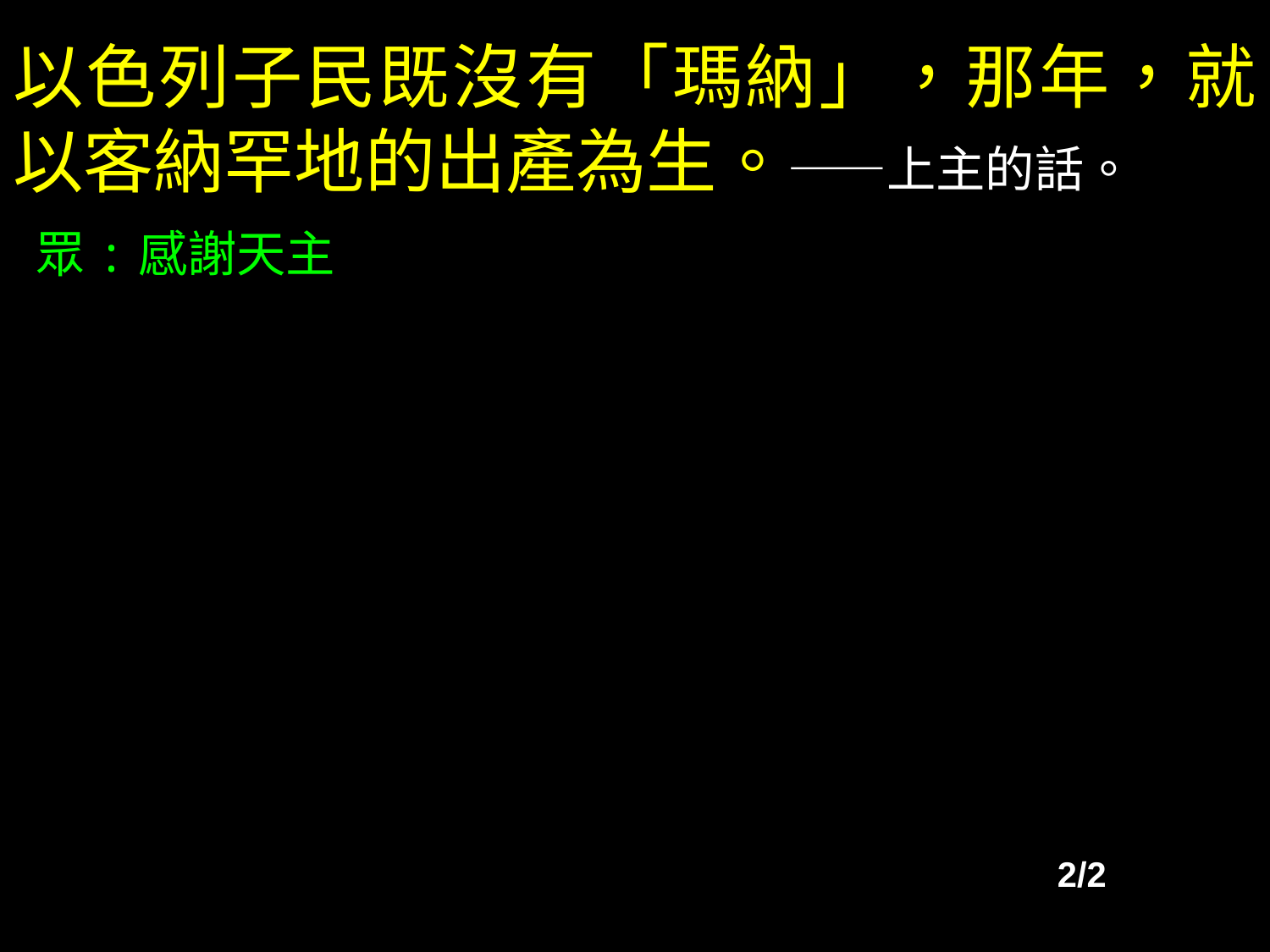

以色列子民既沒有「瑪納」，那年，就以客納罕地的出產為生。——上主的話。
 眾:感謝天主

2/2